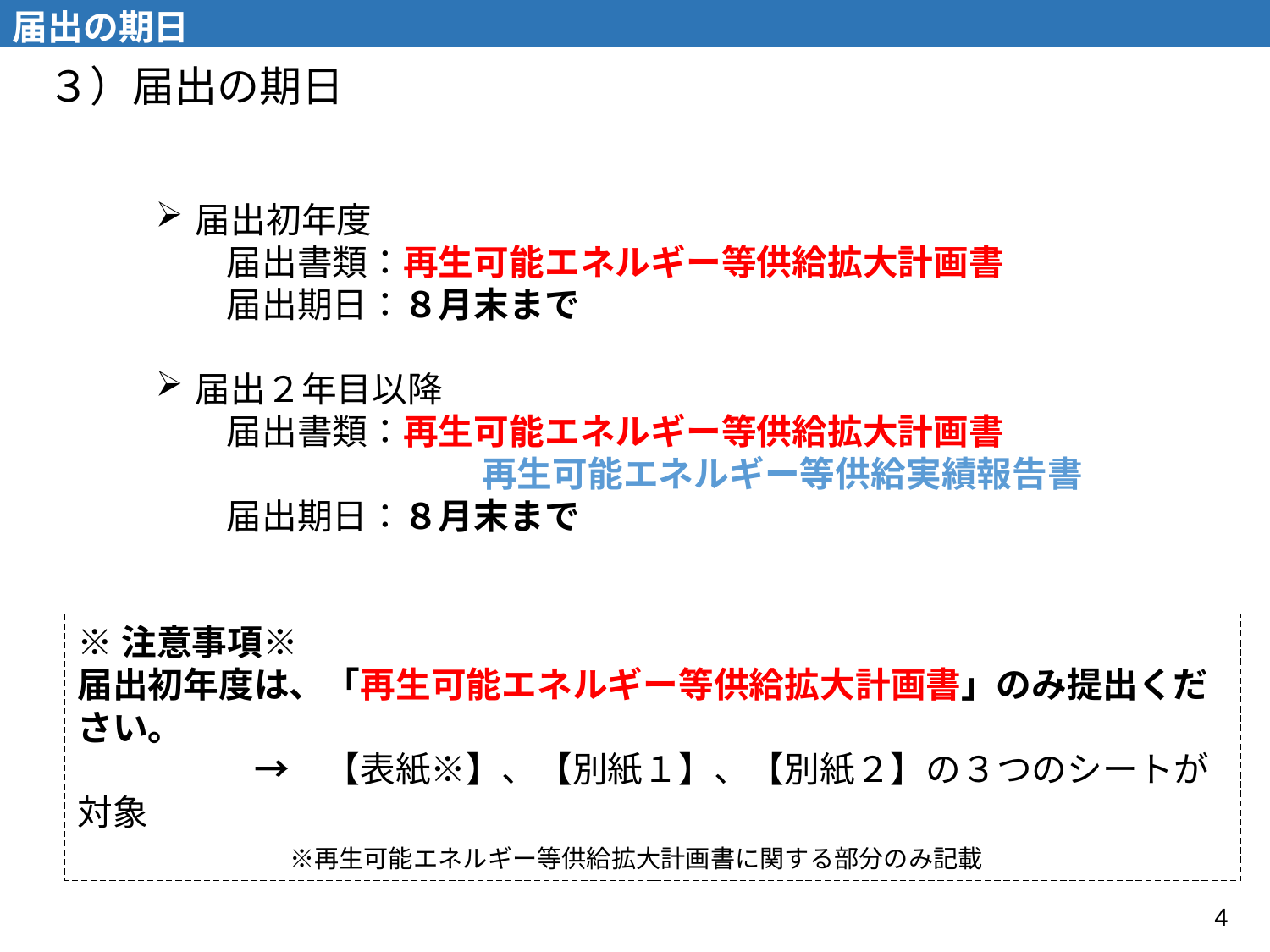

届出の期日
３）届出の期日
届出初年度
　　届出書類：再生可能エネルギー等供給拡大計画書
　　届出期日：８月末まで

届出２年目以降
　　届出書類：再生可能エネルギー等供給拡大計画書
　　　　　　　　　 再生可能エネルギー等供給実績報告書
　　届出期日：８月末まで
※注意事項※
届出初年度は、「再生可能エネルギー等供給拡大計画書」のみ提出ください。
　　　　　→　【表紙※】、【別紙１】、【別紙２】の３つのシートが対象
　　　　　　※再生可能エネルギー等供給拡大計画書に関する部分のみ記載
4